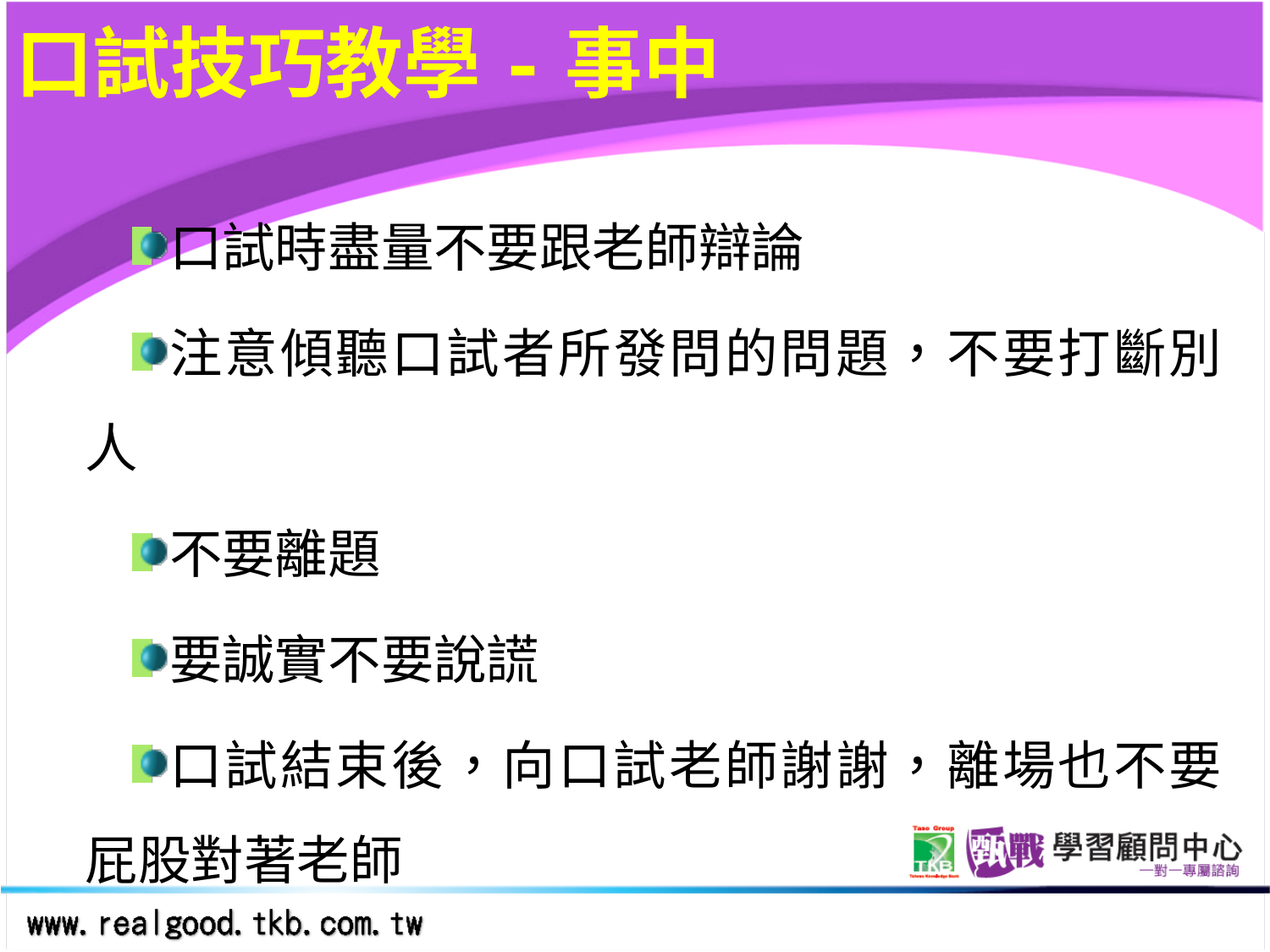

# 口試技巧教學-事中
口試時盡量不要跟老師辯論
注意傾聽口試者所發問的問題，不要打斷別人
不要離題
要誠實不要說謊
口試結束後，向口試老師謝謝，離場也不要屁股對著老師